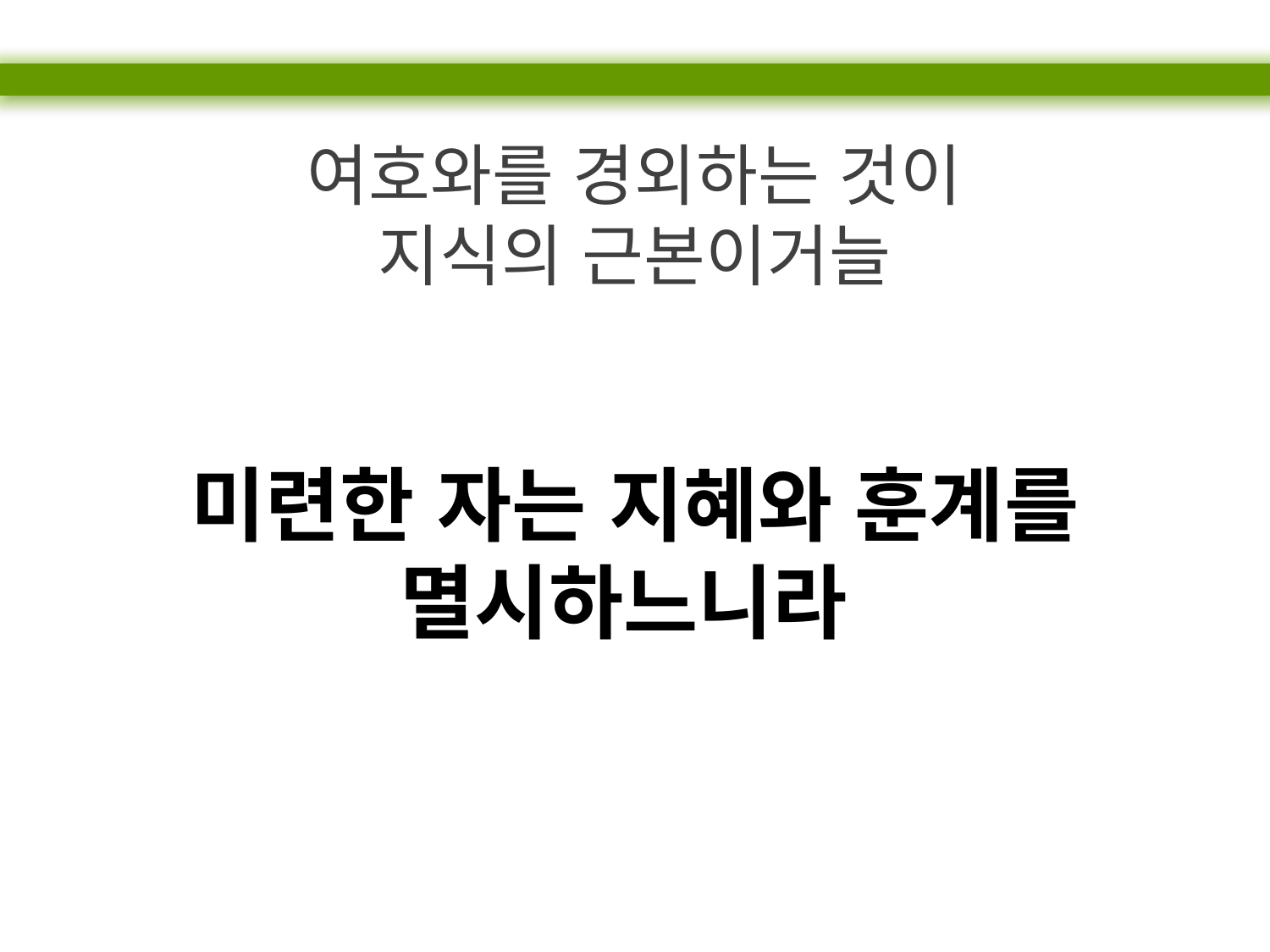

여호와를 경외하는 것이
지식의 근본이거늘
미련한 자는 지혜와 훈계를
멸시하느니라